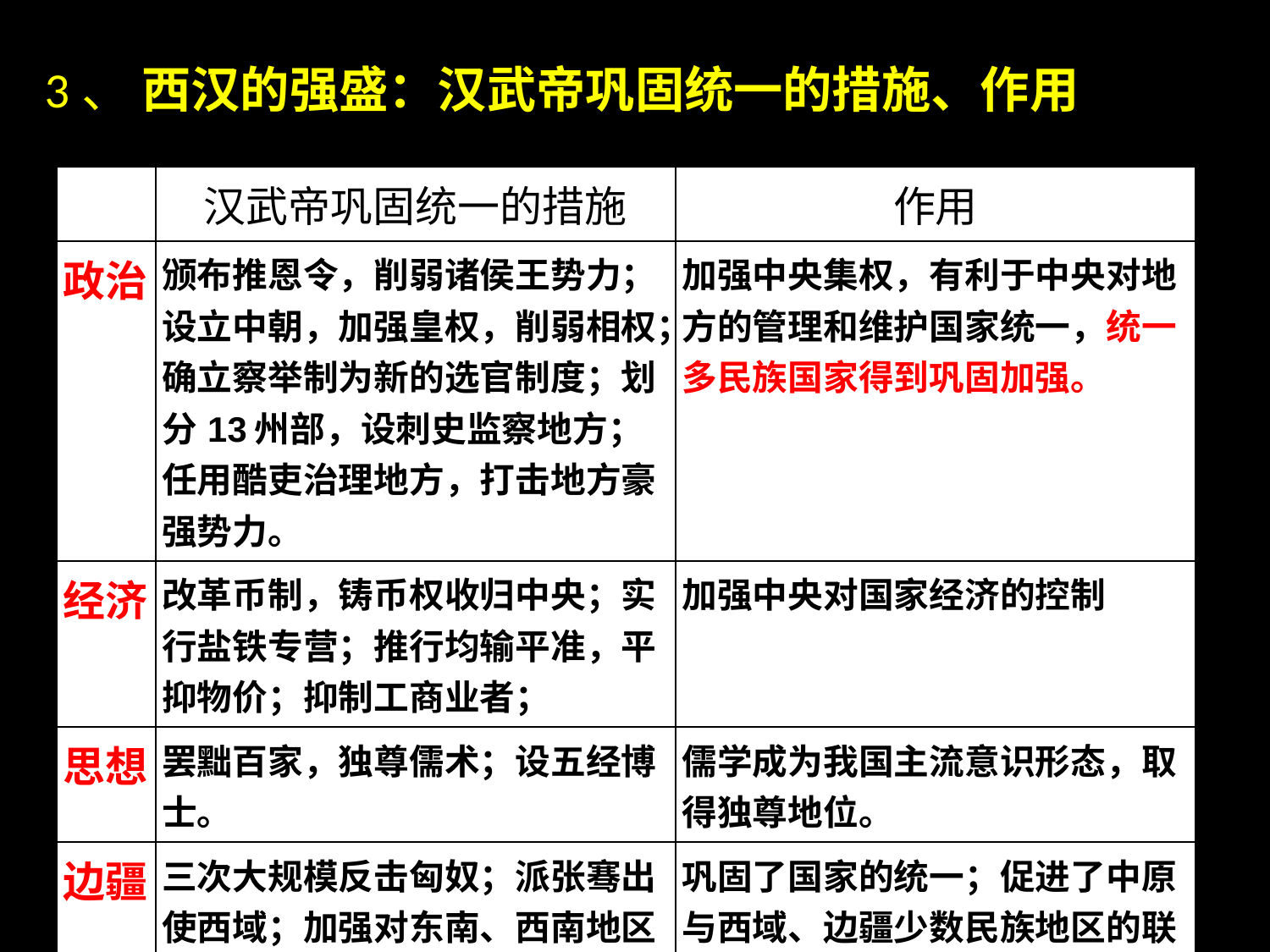

#
3、 西汉的强盛：汉武帝巩固统一的措施、作用
|  | 汉武帝巩固统一的措施 | 作用 |
| --- | --- | --- |
| 政治 | 颁布推恩令，削弱诸侯王势力；设立中朝，加强皇权，削弱相权；确立察举制为新的选官制度；划分13州部，设刺史监察地方；任用酷吏治理地方，打击地方豪强势力。 | 加强中央集权，有利于中央对地方的管理和维护国家统一，统一多民族国家得到巩固加强。 |
| 经济 | 改革币制，铸币权收归中央；实行盐铁专营；推行均输平准，平抑物价；抑制工商业者； | 加强中央对国家经济的控制 |
| 思想 | 罢黜百家，独尊儒术；设五经博士。 | 儒学成为我国主流意识形态，取得独尊地位。 |
| 边疆 | 三次大规模反击匈奴；派张骞出使西域；加强对东南、西南地区的管理。 | 巩固了国家的统一；促进了中原与西域、边疆少数民族地区的联系 |